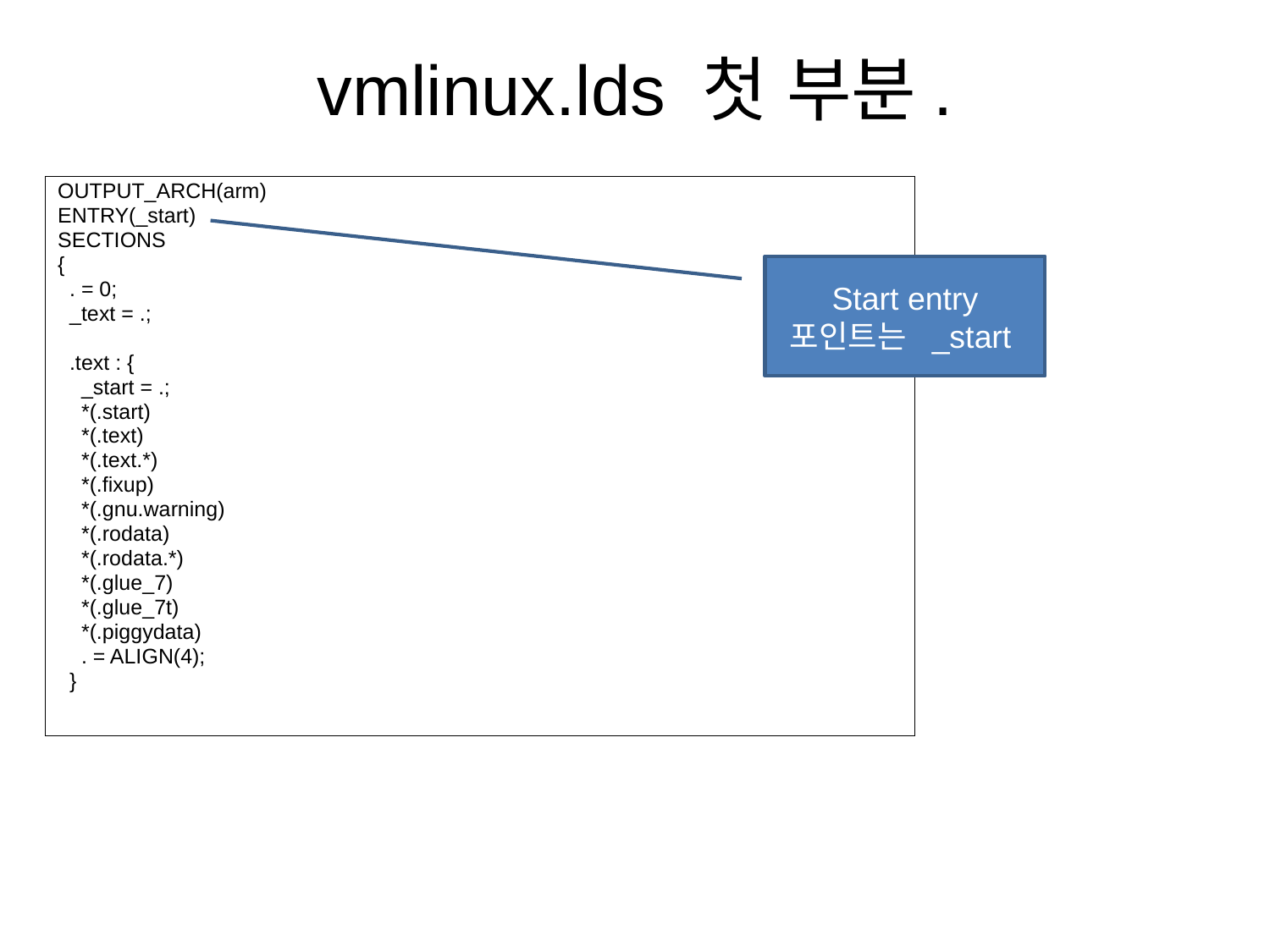

# vmlinux.lds 첫 부분.
OUTPUT_ARCH(arm)
ENTRY(_start)
SECTIONS
{
  . = 0;
  _text = .;

  .text : {
    _start = .;
    *(.start)
    *(.text)
    *(.text.*)
    *(.fixup)
    *(.gnu.warning)
    *(.rodata)
    *(.rodata.*)
    *(.glue_7)
    *(.glue_7t)
    *(.piggydata)
    . = ALIGN(4);
  }

Start entry 포인트는  _start